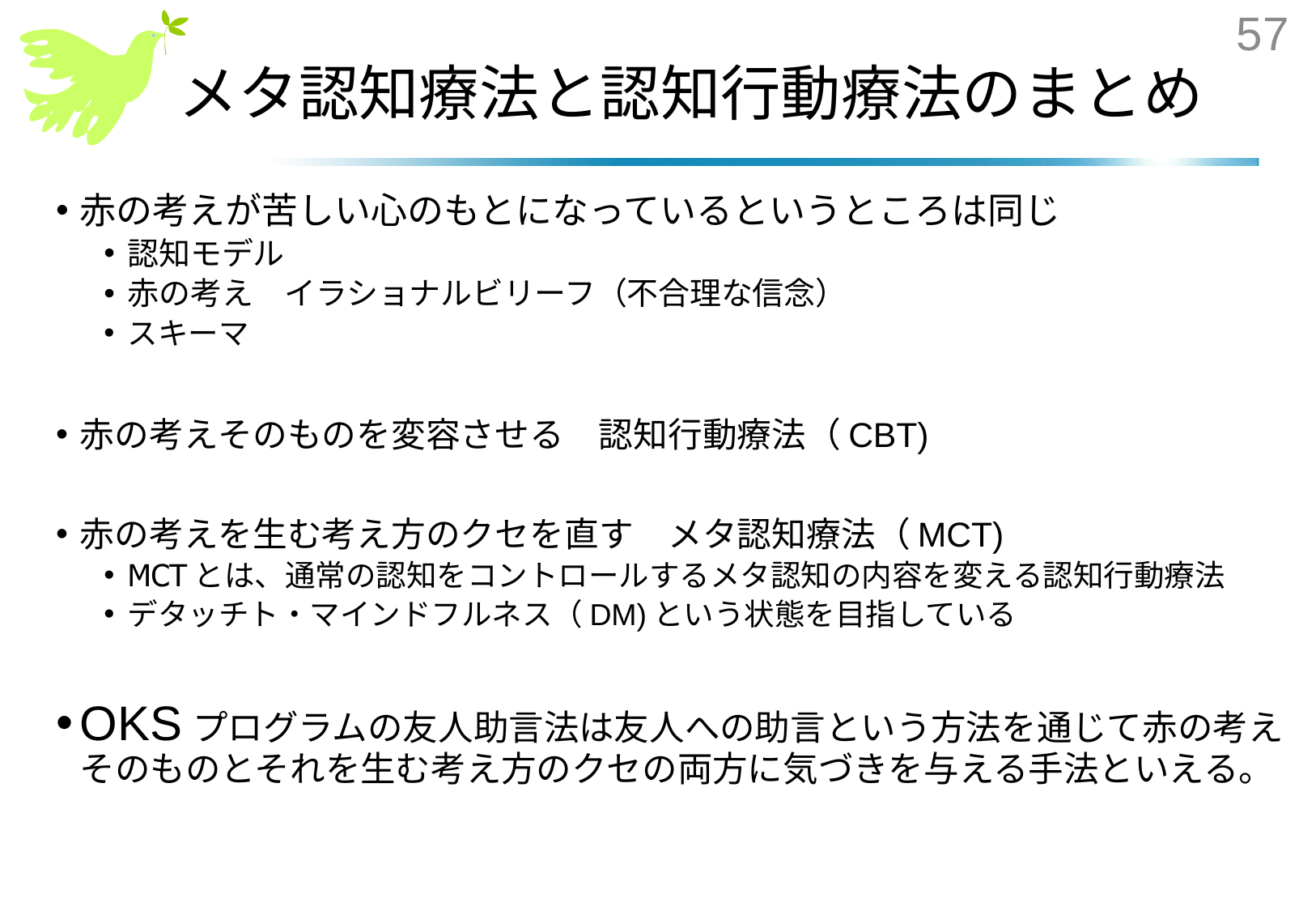

57
# メタ認知療法と認知行動療法のまとめ
赤の考えが苦しい心のもとになっているというところは同じ
認知モデル
赤の考え　イラショナルビリーフ（不合理な信念）
スキーマ

赤の考えそのものを変容させる　認知行動療法（CBT)

赤の考えを生む考え方のクセを直す　メタ認知療法（MCT)
MCTとは、通常の認知をコントロールするメタ認知の内容を変える認知行動療法
デタッチト・マインドフルネス（DM)という状態を目指している

OKSプログラムの友人助言法は友人への助言という方法を通じて赤の考えそのものとそれを生む考え方のクセの両方に気づきを与える手法といえる。